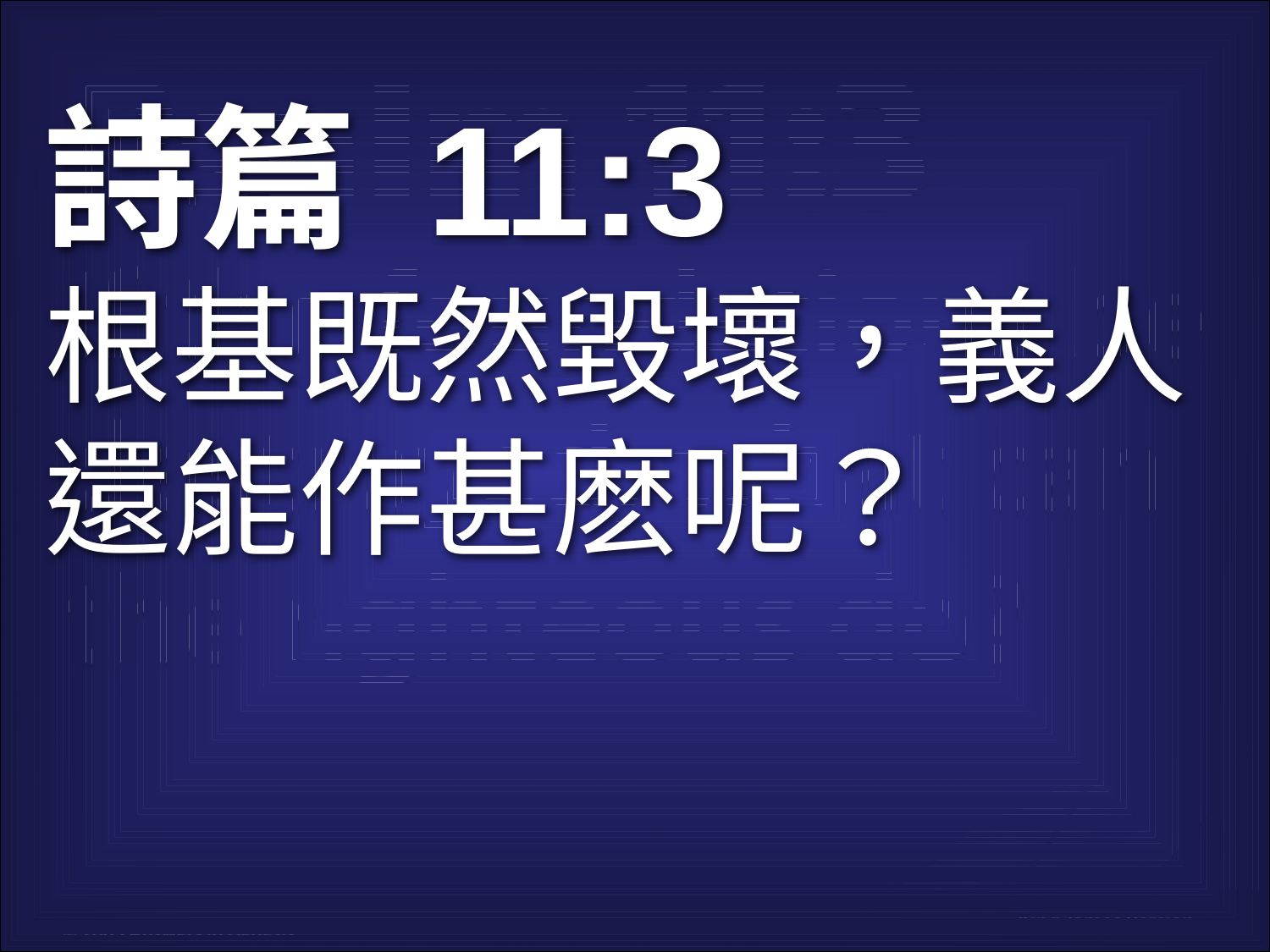

# Psalm 11:3 KJV 00422
詩篇 11:3
根基既然毀壞，義人還能作甚麽呢？